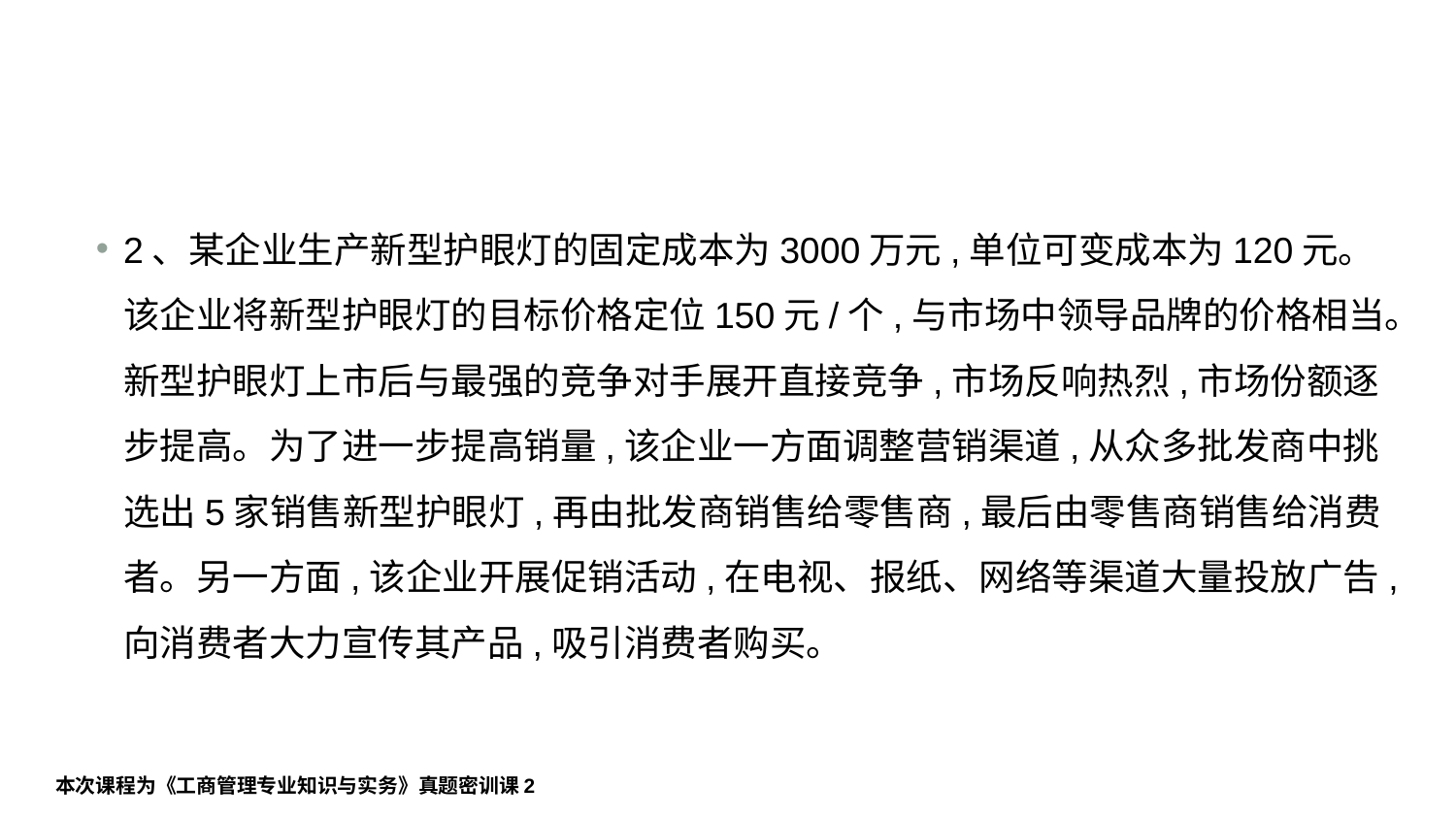

2、某企业生产新型护眼灯的固定成本为3000万元,单位可变成本为120元。该企业将新型护眼灯的目标价格定位150元/个,与市场中领导品牌的价格相当。新型护眼灯上市后与最强的竞争对手展开直接竞争,市场反响热烈,市场份额逐步提高。为了进一步提高销量,该企业一方面调整营销渠道,从众多批发商中挑选出5家销售新型护眼灯,再由批发商销售给零售商,最后由零售商销售给消费者。另一方面,该企业开展促销活动,在电视、报纸、网络等渠道大量投放广告,向消费者大力宣传其产品,吸引消费者购买。